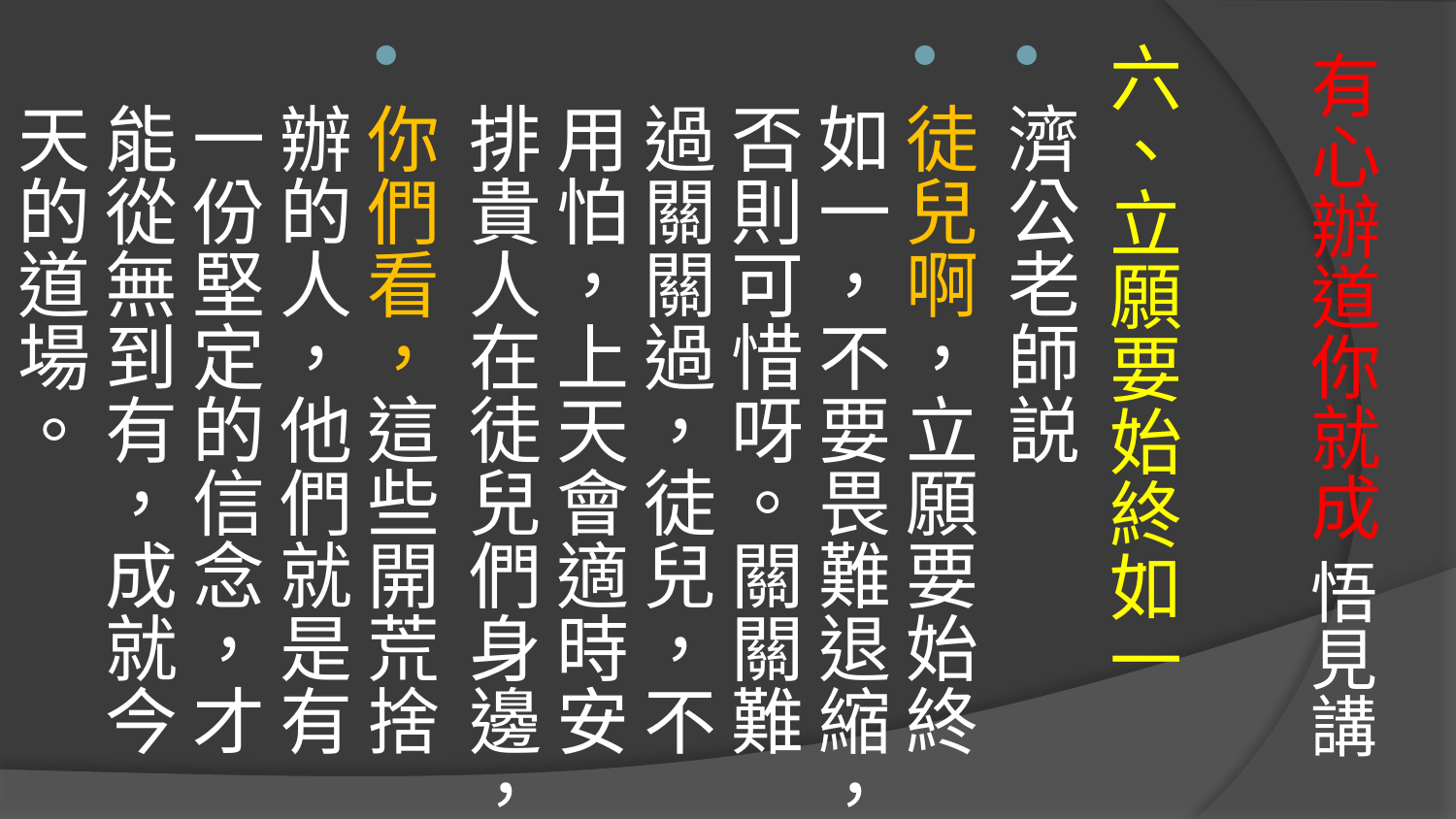

六、立願要始終如一
濟公老師説
徒兒啊，立願要始終如一，不要畏難退縮，否則可惜呀。關關難過關關過，徒兒，不用怕，上天會適時安排貴人在徒兒們身邊，
你們看，這些開荒捨辦的人，他們就是有一份堅定的信念，才能從無到有，成就今天的道場。
# 有心辦道你就成 悟見講